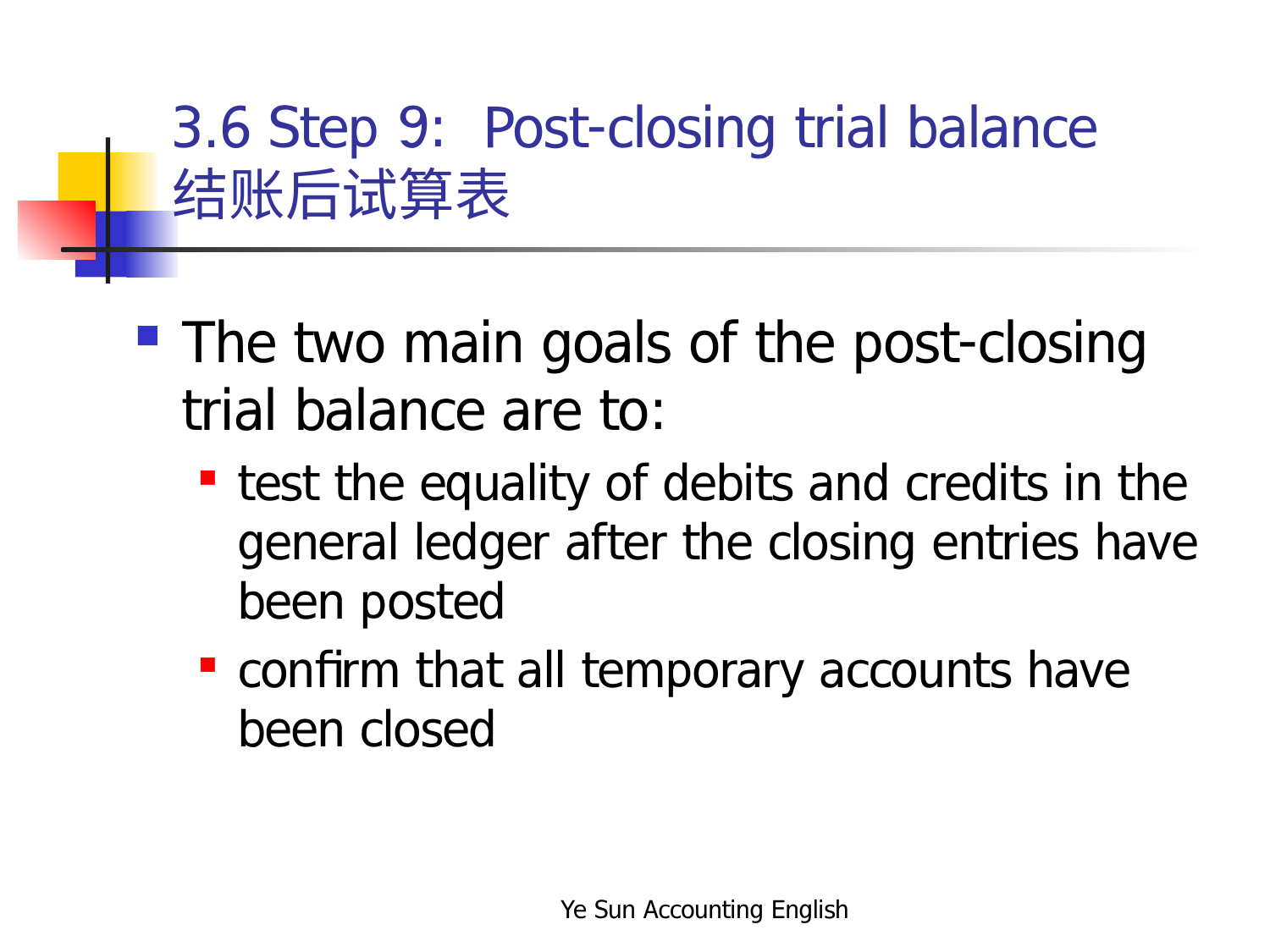

# 3.6 Step 9:  Post-closing trial balance 结账后试算表
The two main goals of the post-closing trial balance are to:
test the equality of debits and credits in the general ledger after the closing entries have been posted
confirm that all temporary accounts have been closed
Ye Sun Accounting English
55